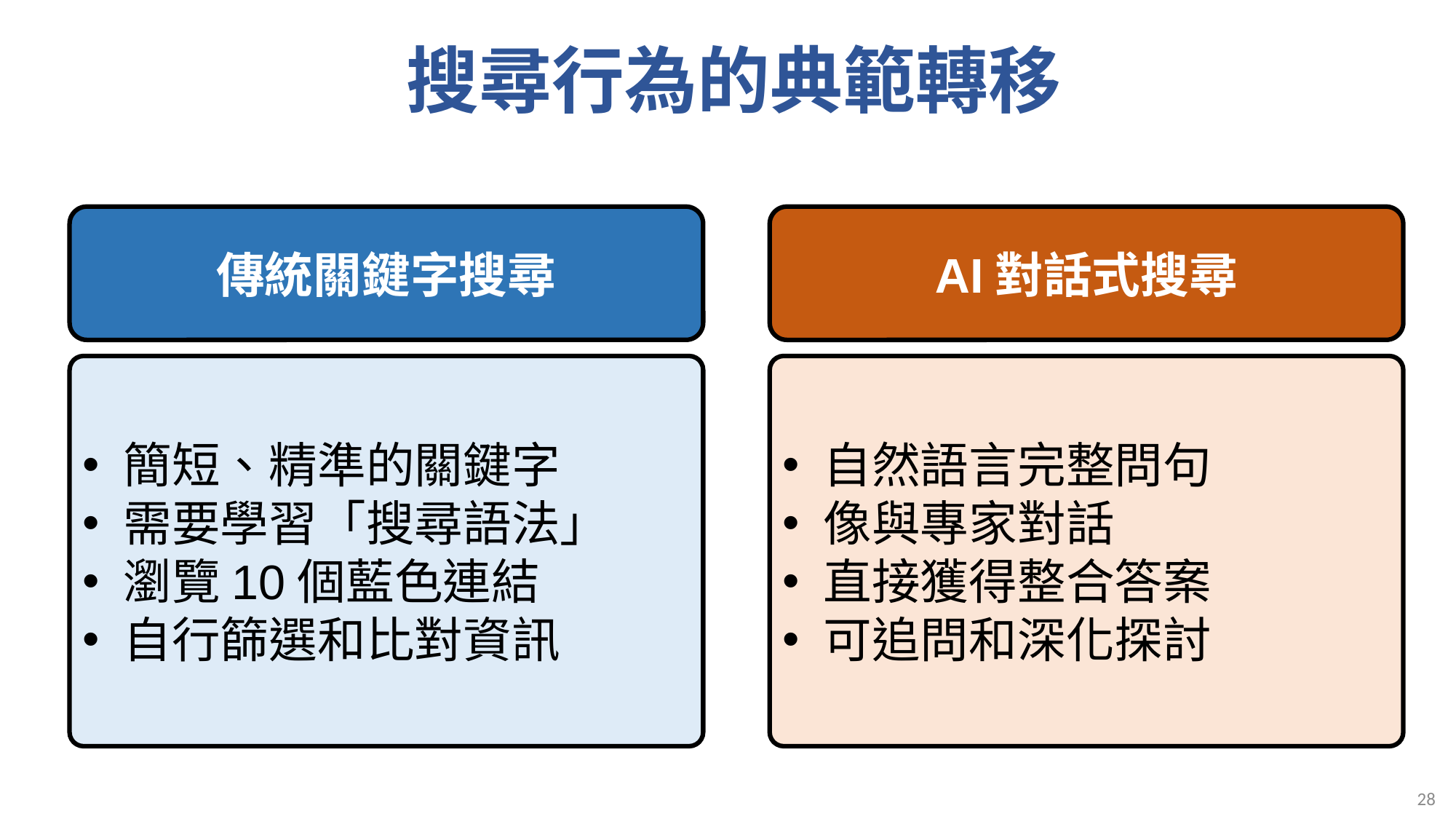

# 搜尋行為的典範轉移
傳統關鍵字搜尋
AI對話式搜尋
簡短、精準的關鍵字
需要學習「搜尋語法」
瀏覽10個藍色連結
自行篩選和比對資訊
自然語言完整問句
像與專家對話
直接獲得整合答案
可追問和深化探討
28